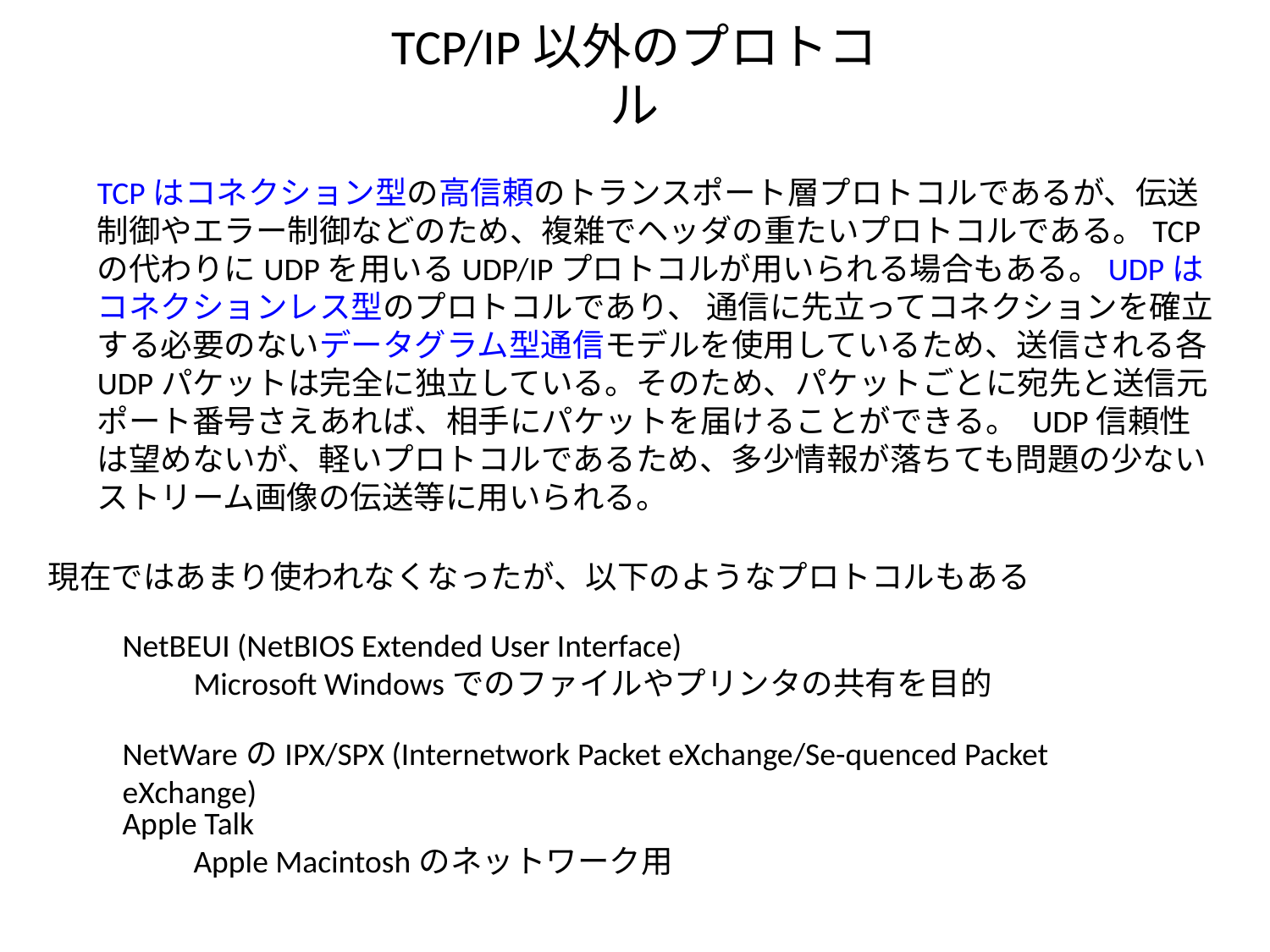

# TCP/IP以外のプロトコル
TCPはコネクション型の高信頼のトランスポート層プロトコルであるが、伝送制御やエラー制御などのため、複雑でヘッダの重たいプロトコルである。TCPの代わりにUDPを用いるUDP/IPプロトコルが用いられる場合もある。UDPはコネクションレス型のプロトコルであり、 通信に先立ってコネクションを確立する必要のないデータグラム型通信モデルを使用しているため、送信される各UDPパケットは完全に独立している。そのため、パケットごとに宛先と送信元ポート番号さえあれば、相手にパケットを届けることができる。 UDP信頼性は望めないが、軽いプロトコルであるため、多少情報が落ちても問題の少ないストリーム画像の伝送等に用いられる。
現在ではあまり使われなくなったが、以下のようなプロトコルもある
NetBEUI (NetBIOS Extended User Interface)
　　Microsoft Windowsでのファイルやプリンタの共有を目的
NetWareのIPX/SPX (Internetwork Packet eXchange/Se-quenced Packet eXchange)
Apple Talk
　　Apple Macintoshのネットワーク用